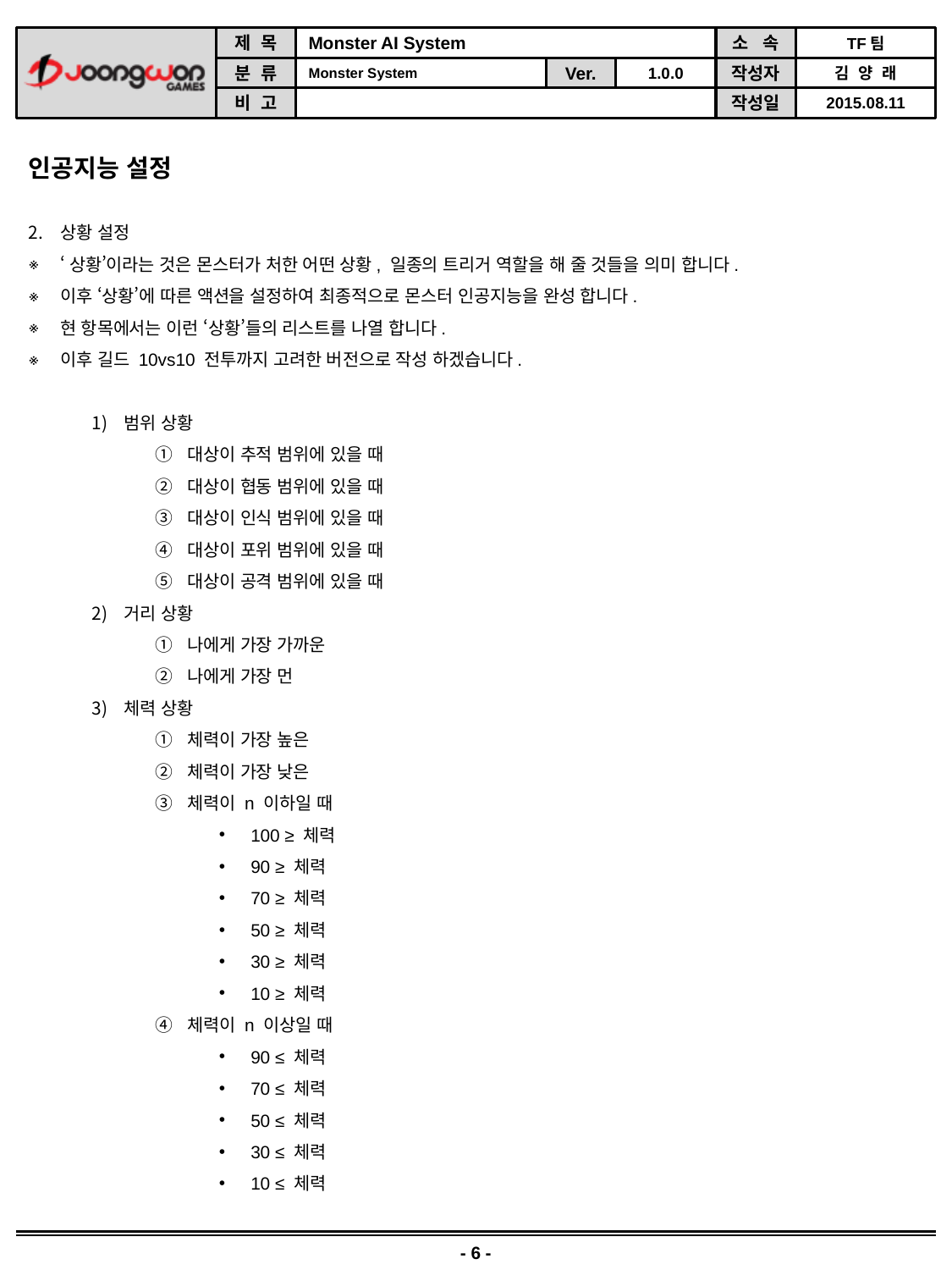

인공지능 설정
상황 설정
‘상황’이라는 것은 몬스터가 처한 어떤 상황, 일종의 트리거 역할을 해 줄 것들을 의미 합니다.
이후 ‘상황’에 따른 액션을 설정하여 최종적으로 몬스터 인공지능을 완성 합니다.
현 항목에서는 이런 ‘상황’들의 리스트를 나열 합니다.
이후 길드 10vs10 전투까지 고려한 버전으로 작성 하겠습니다.

범위 상황
대상이 추적 범위에 있을 때
대상이 협동 범위에 있을 때
대상이 인식 범위에 있을 때
대상이 포위 범위에 있을 때
대상이 공격 범위에 있을 때
거리 상황
나에게 가장 가까운
나에게 가장 먼
체력 상황
체력이 가장 높은
체력이 가장 낮은
체력이 n 이하일 때
100 ≥ 체력
90 ≥ 체력
70 ≥ 체력
50 ≥ 체력
30 ≥ 체력
10 ≥ 체력
체력이 n 이상일 때
90 ≤ 체력
70 ≤ 체력
50 ≤ 체력
30 ≤ 체력
10 ≤ 체력
- 6 -